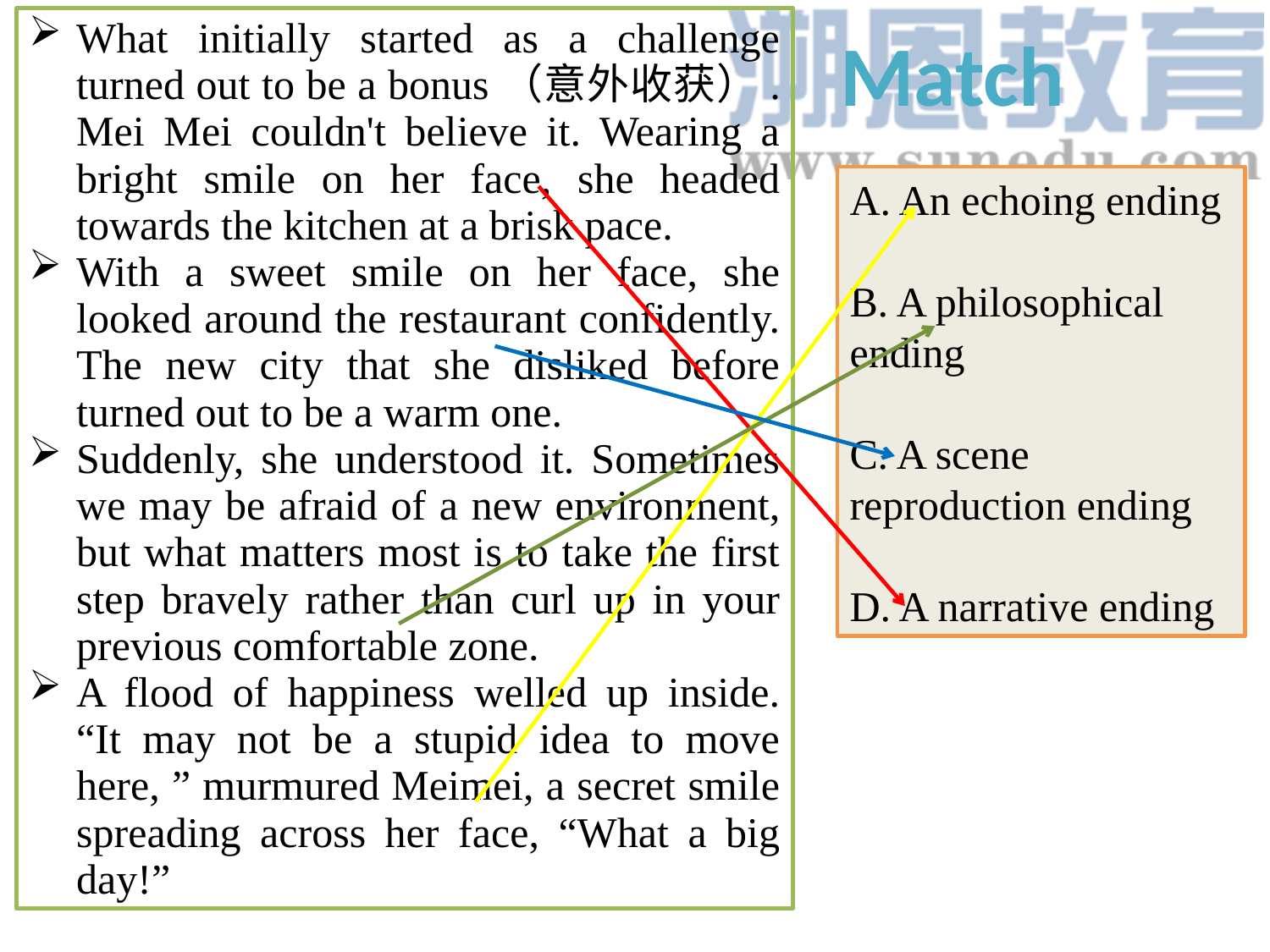

What initially started as a challenge turned out to be a bonus（意外收获）. Mei Mei couldn't believe it. Wearing a bright smile on her face, she headed towards the kitchen at a brisk pace.
With a sweet smile on her face, she looked around the restaurant confidently. The new city that she disliked before turned out to be a warm one.
Suddenly, she understood it. Sometimes we may be afraid of a new environment, but what matters most is to take the first step bravely rather than curl up in your previous comfortable zone.
A flood of happiness welled up inside. “It may not be a stupid idea to move here, ” murmured Meimei, a secret smile spreading across her face, “What a big day!”
Match
A. An echoing ending

B. A philosophical ending

C. A scene reproduction ending

D. A narrative ending